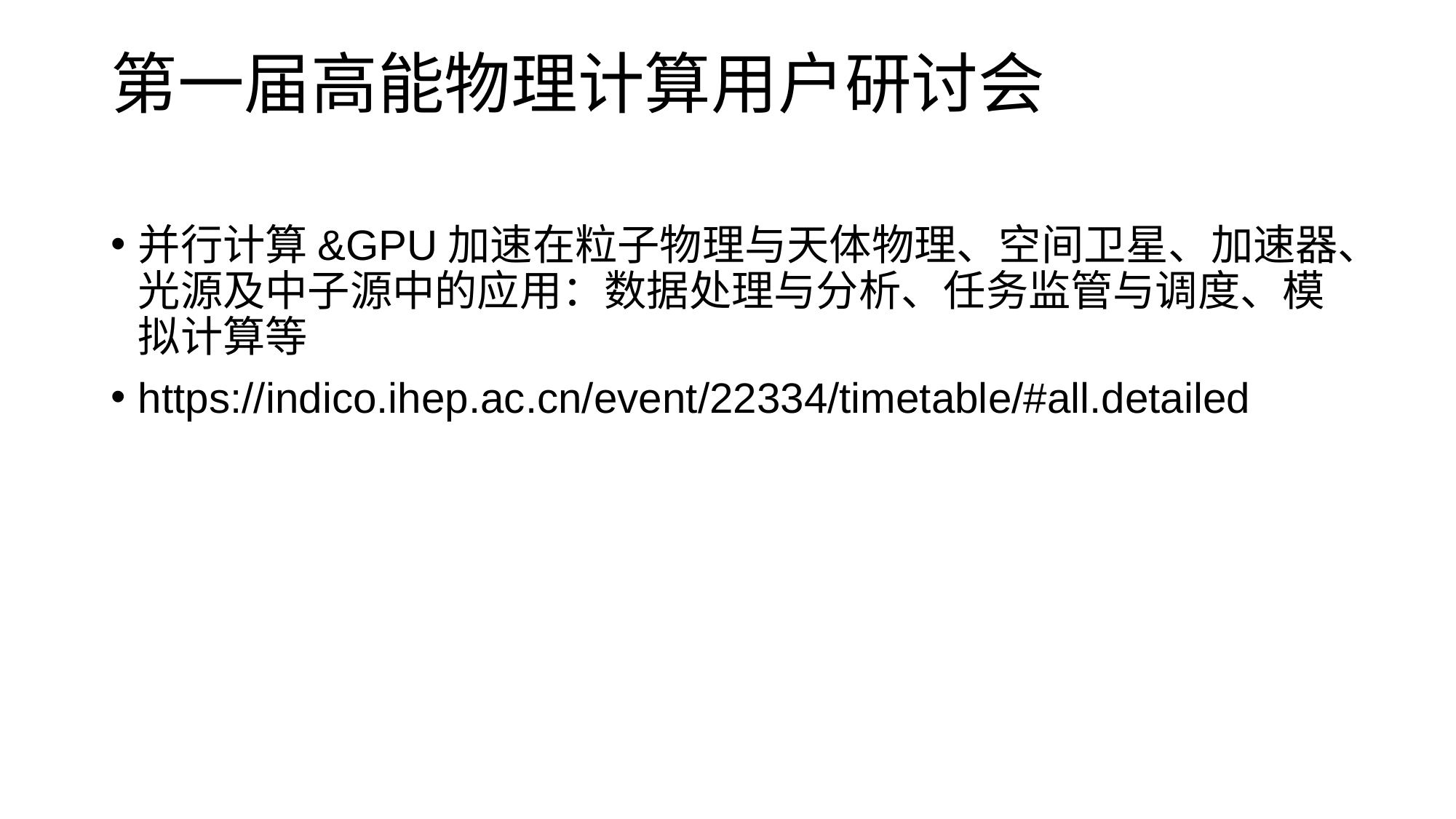

第一届高能物理计算用户研讨会
并行计算&GPU加速在粒子物理与天体物理、空间卫星、加速器、光源及中子源中的应用：数据处理与分析、任务监管与调度、模拟计算等
https://indico.ihep.ac.cn/event/22334/timetable/#all.detailed